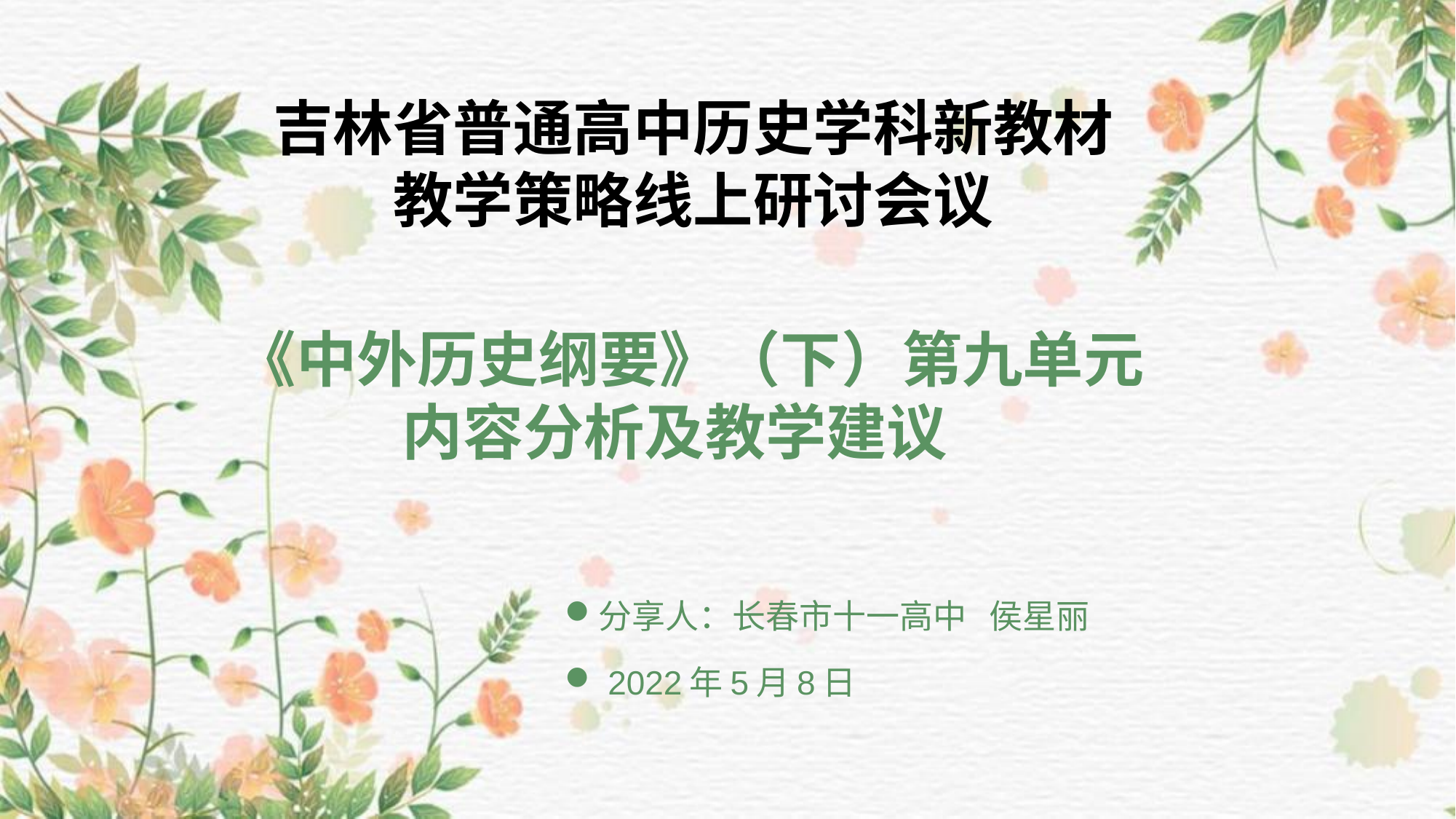

# 吉林省普通高中历史学科新教材 教学策略线上研讨会议
《中外历史纲要》（下）第九单元
           内容分析及教学建议
分享人：长春市十一高中   侯星丽
 2022年5月8日